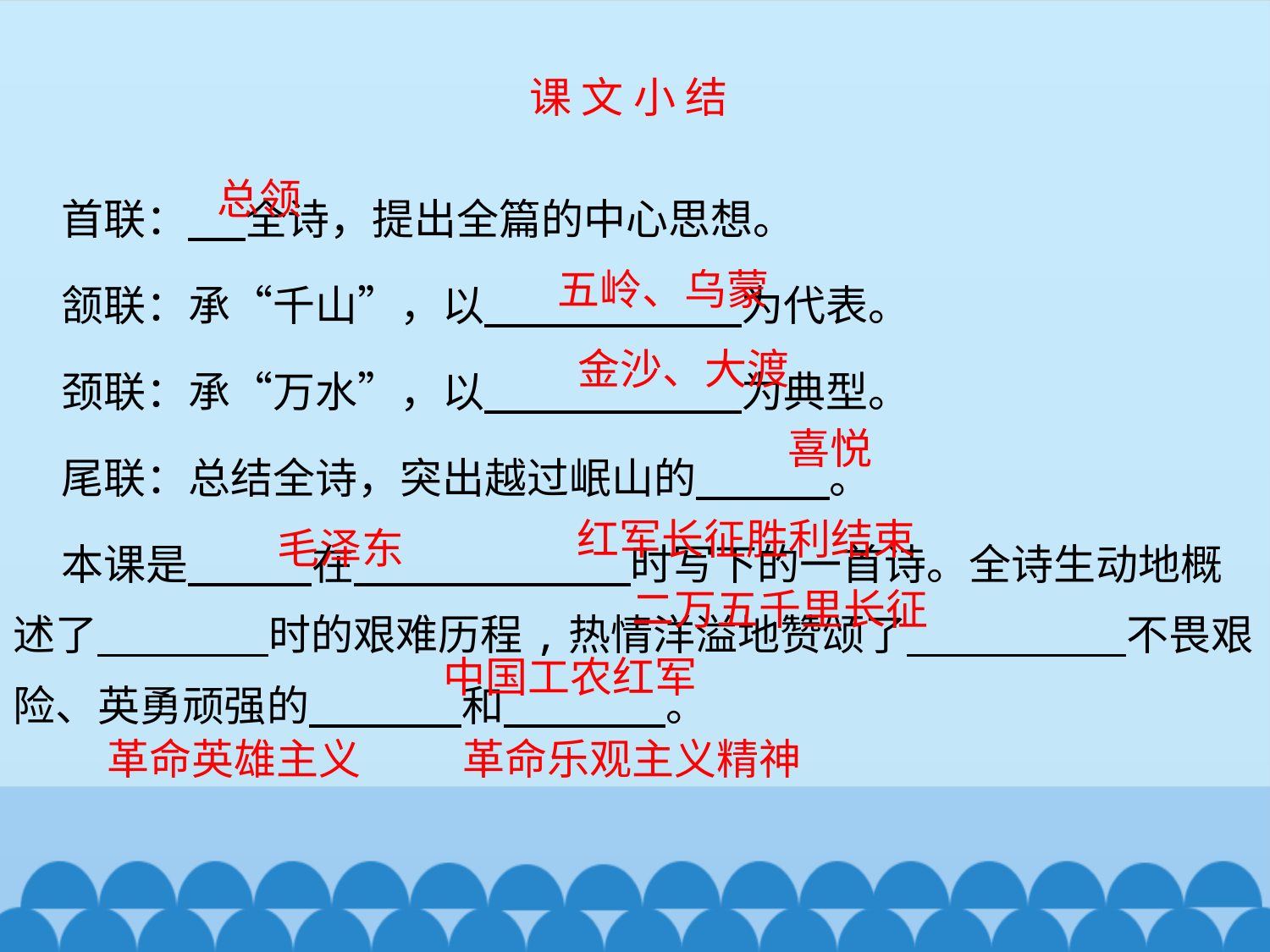

课 文 小 结
    首联：      全诗，提出全篇的中心思想。
    颔联：承“千山”，以                           为代表。
    颈联：承“万水”，以                           为典型。
    尾联：总结全诗，突出越过岷山的              。
    本课是             在                             时写下的一首诗。全诗生动地概述了                  时的艰难历程,热情洋溢地赞颂了                       不畏艰险、英勇顽强的                和                 。
总领
五岭、乌蒙
金沙、大渡
喜悦
红军长征胜利结束
毛泽东
二万五千里长征
中国工农红军
革命英雄主义
革命乐观主义精神